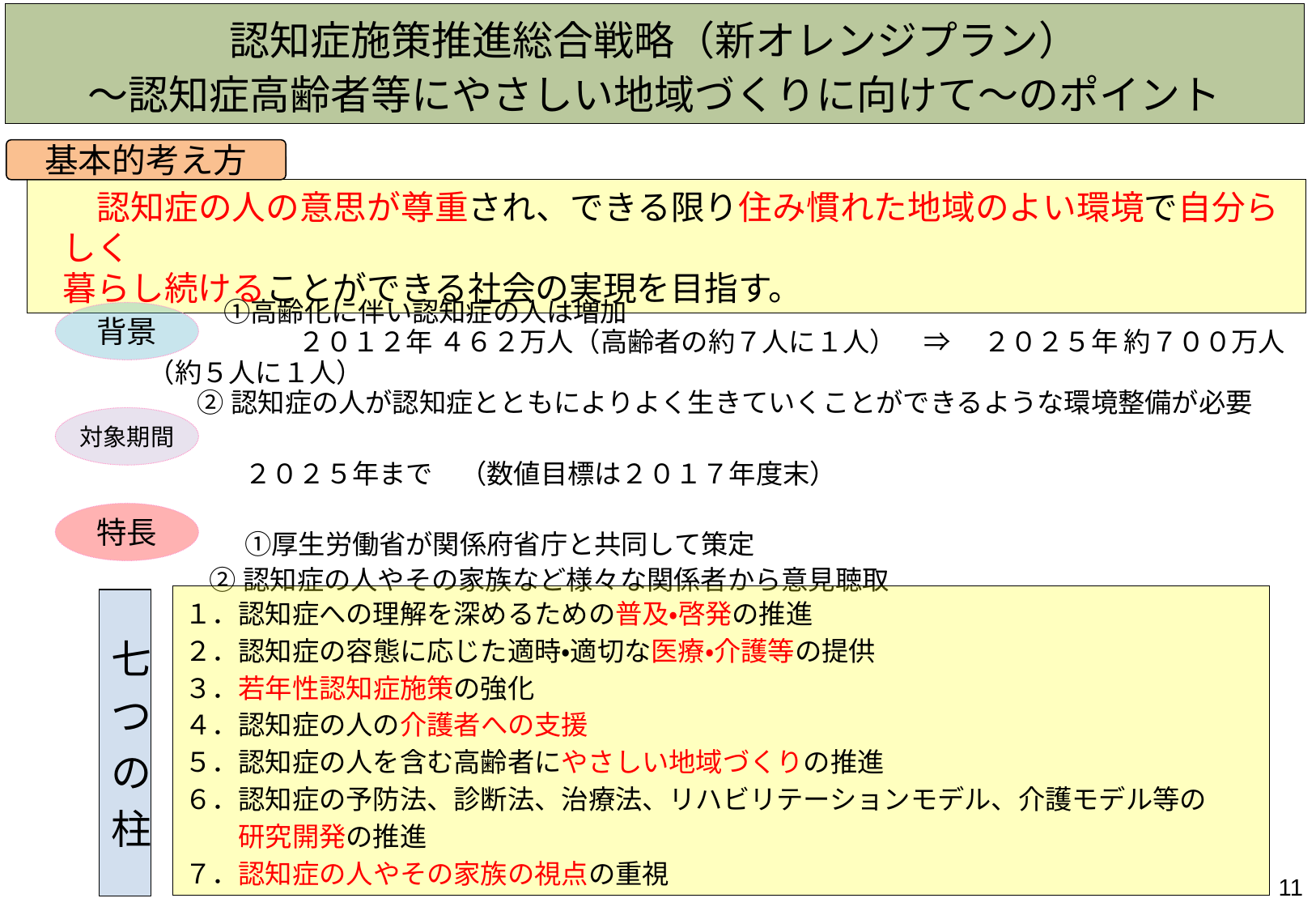

認知症施策推進総合戦略（新オレンジプラン）
～認知症高齢者等にやさしい地域づくりに向けて～のポイント
基本的考え方
　認知症の人の意思が尊重され、できる限り住み慣れた地域のよい環境で自分らしく
暮らし続けることができる社会の実現を目指す。

　　　 ①高齢化に伴い認知症の人は増加
　　　　　　２０１２年 ４６２万人（高齢者の約７人に１人）　⇒ 　２０２５年 約７００万人（約５人に１人）
          ②認知症の人が認知症とともによりよく生きていくことができるような環境整備が必要

　　　　２０２５年まで　（数値目標は２０１７年度末）

　　　　①厚生労働省が関係府省庁と共同して策定
            ②認知症の人やその家族など様々な関係者から意見聴取

背景
対象期間
特長
１．認知症への理解を深めるための普及・啓発の推進
２．認知症の容態に応じた適時・適切な医療・介護等の提供
３．若年性認知症施策の強化
４．認知症の人の介護者への支援
５．認知症の人を含む高齢者にやさしい地域づくりの推進
６．認知症の予防法、診断法、治療法、リハビリテーションモデル、介護モデル等の
　　研究開発の推進
７．認知症の人やその家族の視点の重視
七
つ
の
柱
11